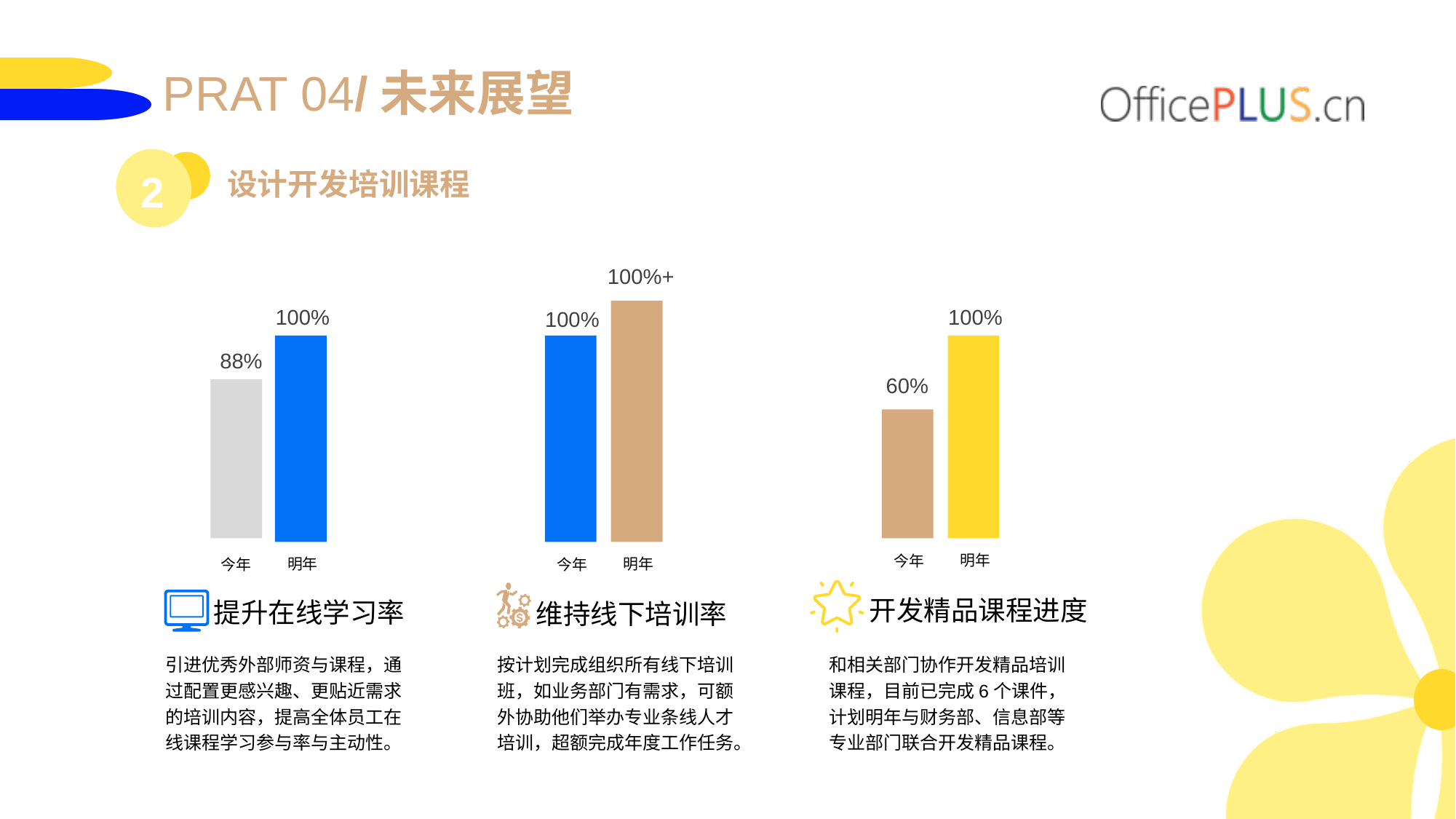

PRAT 04/未来展望

设计开发培训课程
2
100%+
100%
100%
100%

88%
60%

明年
今年
明年
明年
今年
今年

开发精品课程进度

提升在线学习率
维持线下培训率

引进优秀外部师资与课程，通过配置更感兴趣、更贴近需求的培训内容，提高全体员工在线课程学习参与率与主动性。
按计划完成组织所有线下培训班，如业务部门有需求，可额外协助他们举办专业条线人才培训，超额完成年度工作任务。
和相关部门协作开发精品培训课程，目前已完成6个课件，计划明年与财务部、信息部等专业部门联合开发精品课程。